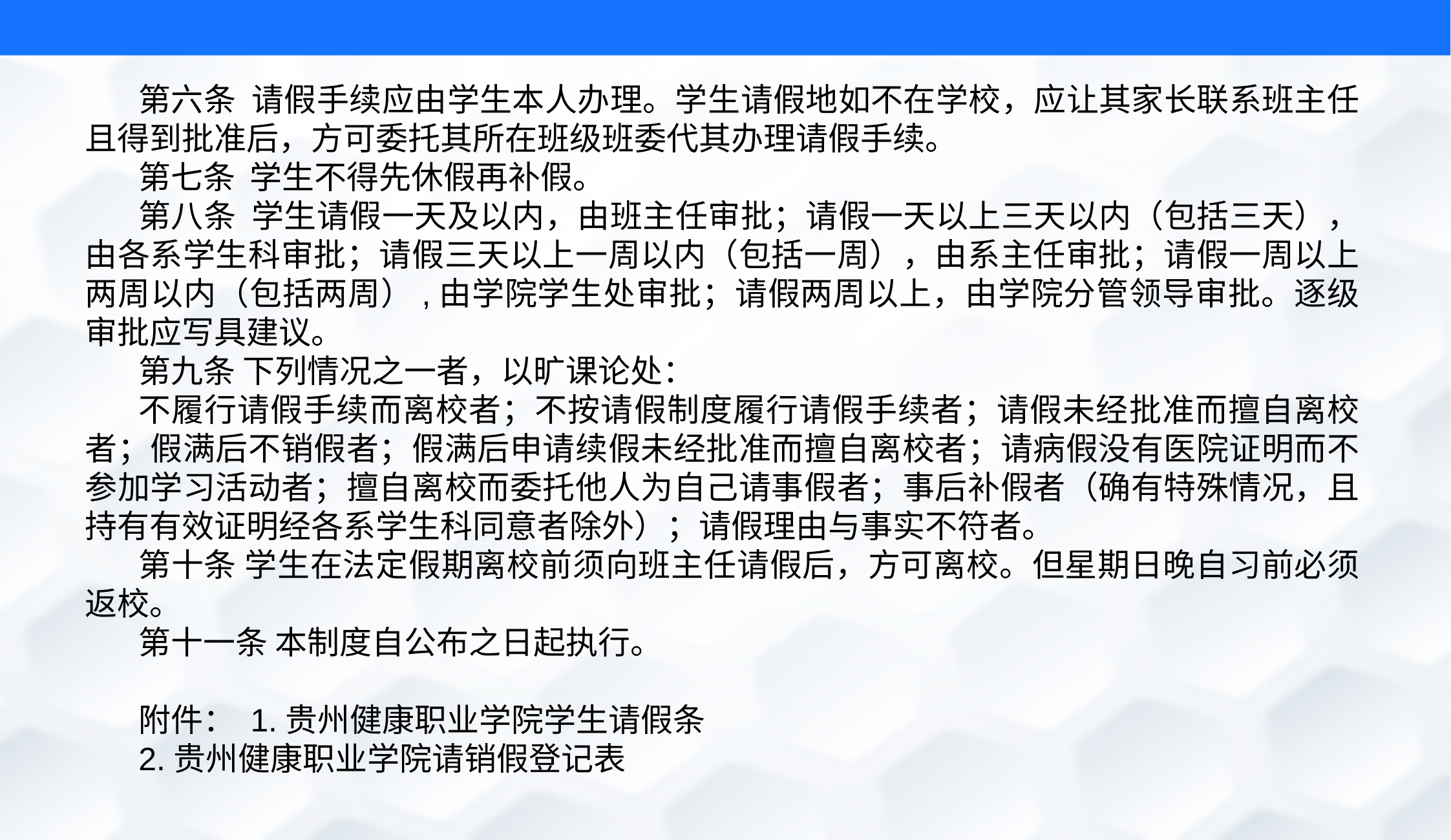

第六条  请假手续应由学生本人办理。学生请假地如不在学校，应让其家长联系班主任且得到批准后，方可委托其所在班级班委代其办理请假手续。
第七条  学生不得先休假再补假。
第八条  学生请假一天及以内，由班主任审批；请假一天以上三天以内（包括三天），由各系学生科审批；请假三天以上一周以内（包括一周），由系主任审批；请假一周以上两周以内（包括两周）,由学院学生处审批；请假两周以上，由学院分管领导审批。逐级审批应写具建议。
第九条 下列情况之一者，以旷课论处：
不履行请假手续而离校者；不按请假制度履行请假手续者；请假未经批准而擅自离校者；假满后不销假者；假满后申请续假未经批准而擅自离校者；请病假没有医院证明而不参加学习活动者；擅自离校而委托他人为自己请事假者；事后补假者（确有特殊情况，且持有有效证明经各系学生科同意者除外）；请假理由与事实不符者。
第十条 学生在法定假期离校前须向班主任请假后，方可离校。但星期日晚自习前必须返校。
第十一条 本制度自公布之日起执行。

附件： 1.贵州健康职业学院学生请假条
2.贵州健康职业学院请销假登记表